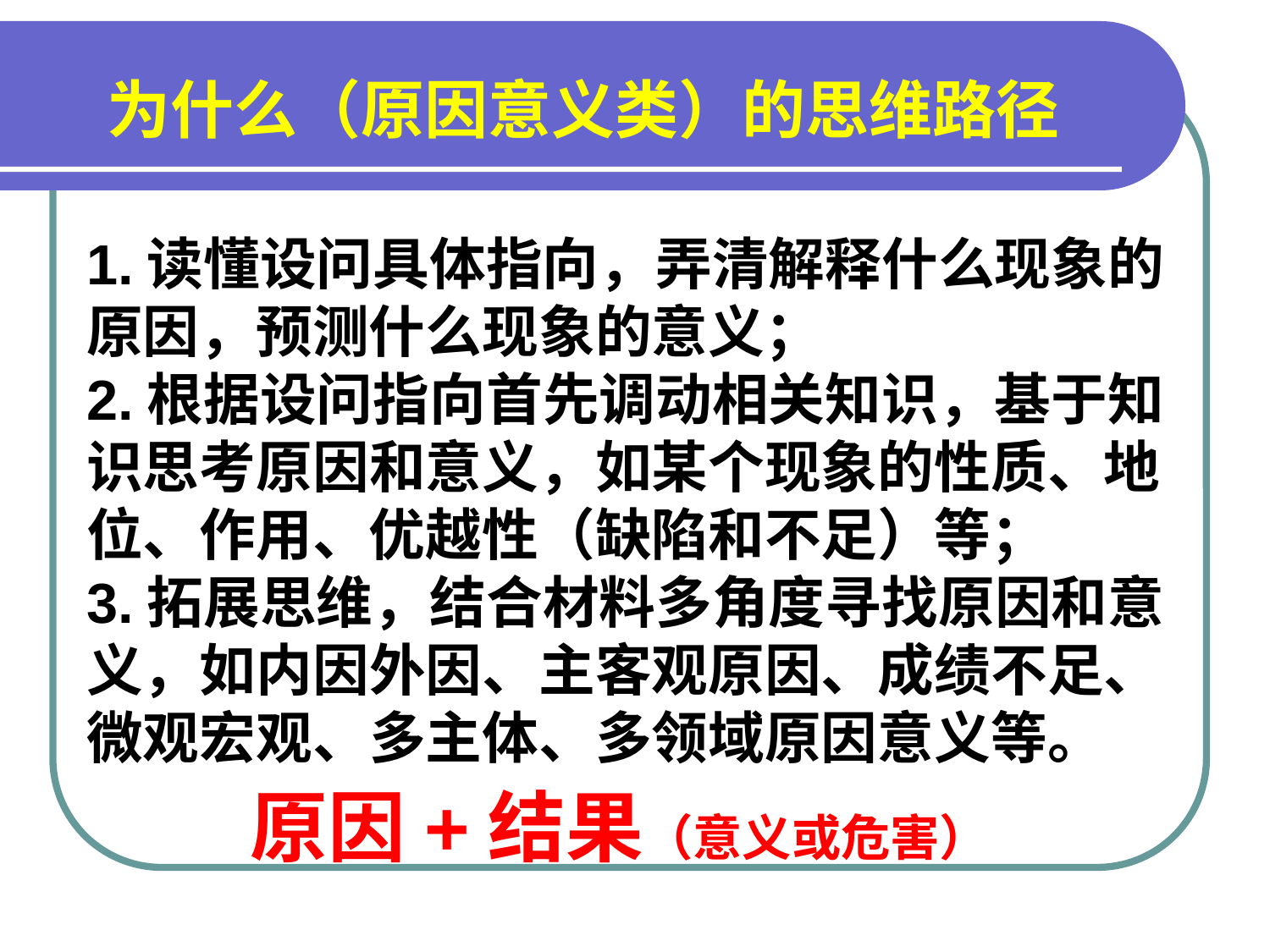

为什么（原因意义类）的思维路径
1.读懂设问具体指向，弄清解释什么现象的原因，预测什么现象的意义；
2.根据设问指向首先调动相关知识，基于知识思考原因和意义，如某个现象的性质、地位、作用、优越性（缺陷和不足）等；
3.拓展思维，结合材料多角度寻找原因和意义，如内因外因、主客观原因、成绩不足、微观宏观、多主体、多领域原因意义等。
原因+结果（意义或危害）